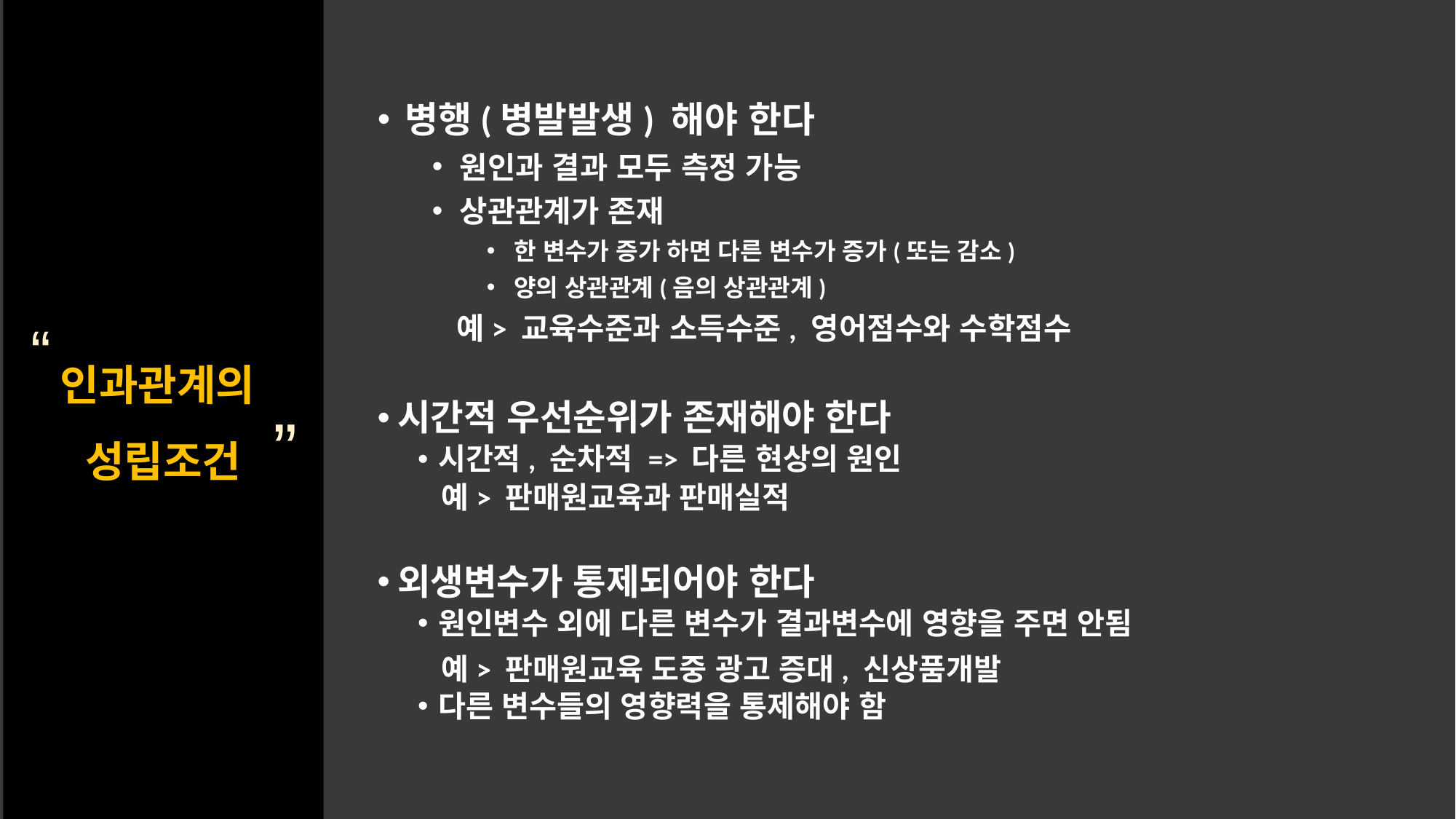

# 인과관계의 성립조건
병행(병발발생) 해야 한다
원인과 결과 모두 측정 가능
상관관계가 존재
한 변수가 증가 하면 다른 변수가 증가(또는 감소)
양의 상관관계(음의 상관관계)
  예> 교육수준과 소득수준, 영어점수와 수학점수
“
시간적 우선순위가 존재해야 한다
시간적, 순차적 => 다른 현상의 원인
  예> 판매원교육과 판매실적

외생변수가 통제되어야 한다
원인변수 외에 다른 변수가 결과변수에 영향을 주면 안됨
  예> 판매원교육 도중 광고 증대, 신상품개발
다른 변수들의 영향력을 통제해야 함
”